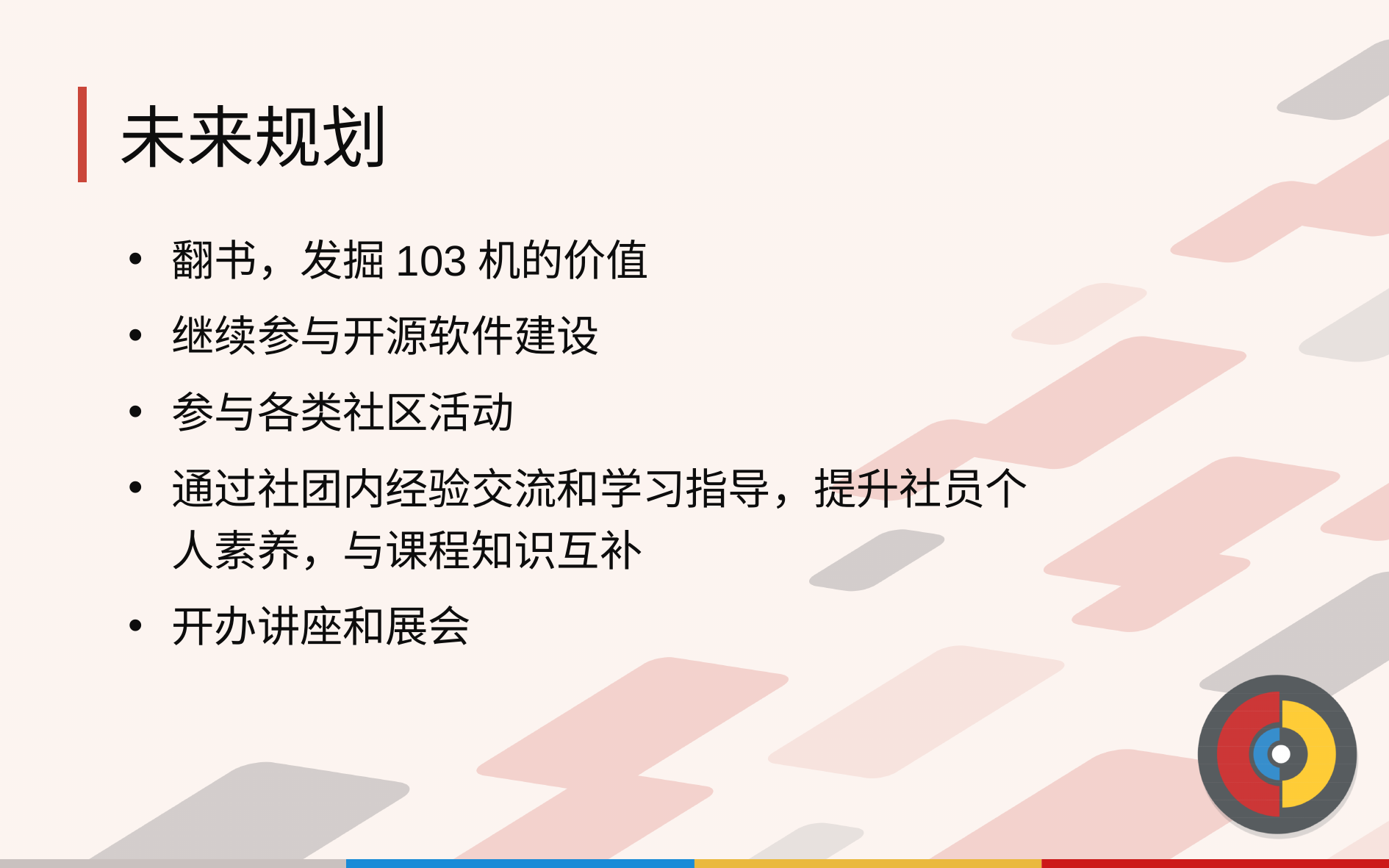

# 未来规划
翻书，发掘103机的价值
继续参与开源软件建设
参与各类社区活动
通过社团内经验交流和学习指导，提升社员个人素养，与课程知识互补
开办讲座和展会